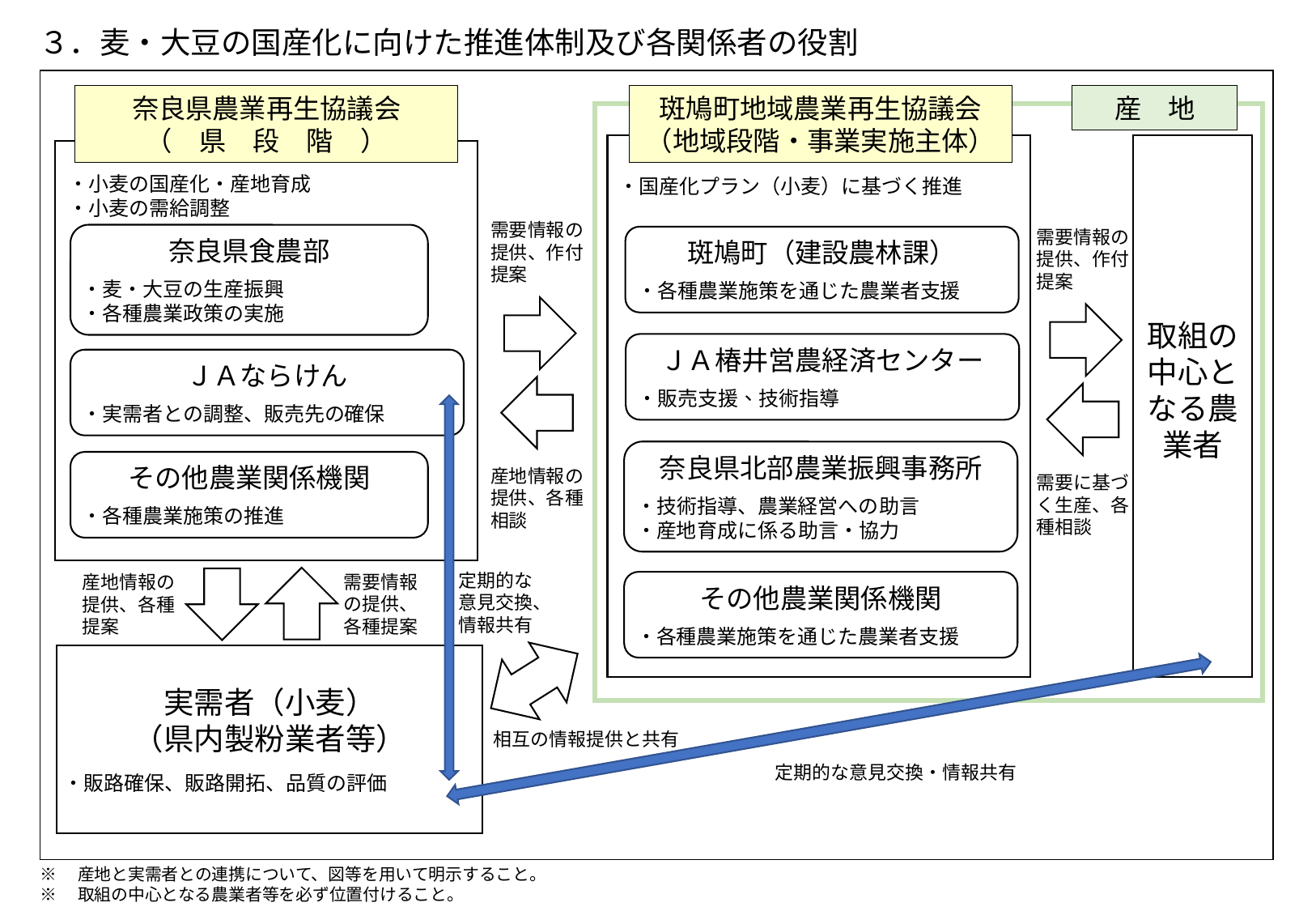

３．麦・大豆の国産化に向けた推進体制及び各関係者の役割
|  |
| --- |
奈良県農業再生協議会
（　県　段　階　）
斑鳩町地域農業再生協議会
（地域段階・事業実施主体）
産　地

取組の中心となる農業者

・小麦の国産化・産地育成
・小麦の需給調整
・国産化プラン（小麦）に基づく推進
需要情報の提供、作付提案
需要情報の提供、作付提案

奈良県食農部
・麦・大豆の生産振興
・各種農業政策の実施

斑鳩町（建設農林課）
・各種農業施策を通じた農業者支援

ＪＡ椿井営農経済センター
・販売支援、技術指導

ＪＡならけん
・実需者との調整、販売先の確保

奈良県北部農業振興事務所
・技術指導、農業経営への助言
・産地育成に係る助言・協力

その他農業関係機関
・各種農業施策の推進
産地情報の提供、各種相談
需要に基づく生産、各種相談
定期的な
意見交換、
情報共有
需要情報の提供、各種提案
産地情報の提供、各種提案

その他農業関係機関
・各種農業施策を通じた農業者支援

実需者（小麦）
（県内製粉業者等）

相互の情報提供と共有
定期的な意見交換・情報共有
・販路確保、販路開拓、品質の評価
※　産地と実需者との連携について、図等を用いて明示すること。
※　取組の中心となる農業者等を必ず位置付けること。